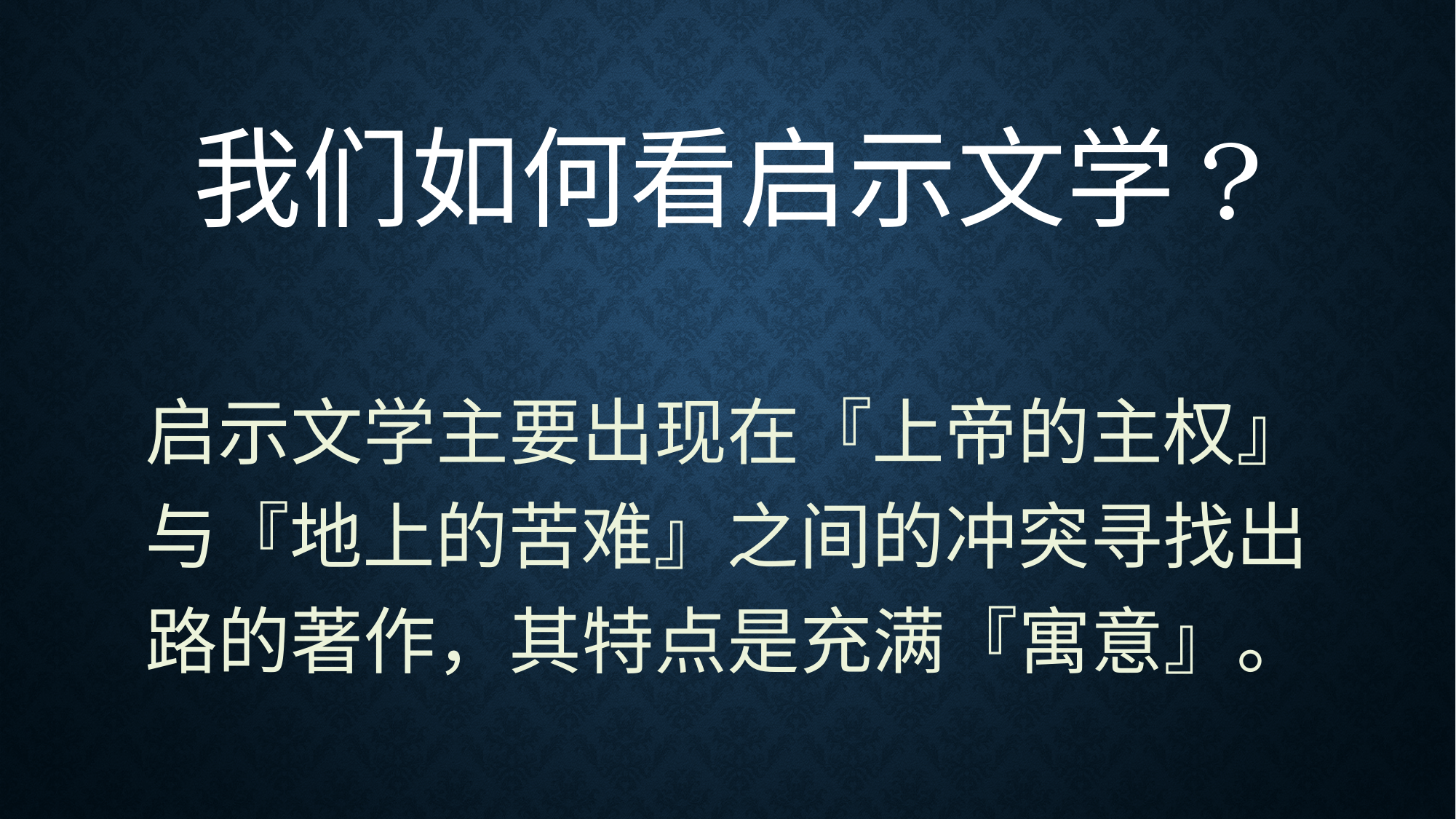

# 我们如何看启示文学?
启示文学主要出现在『上帝的主权』与『地上的苦难』之间的冲突寻找出路的著作，其特点是充满『寓意』。